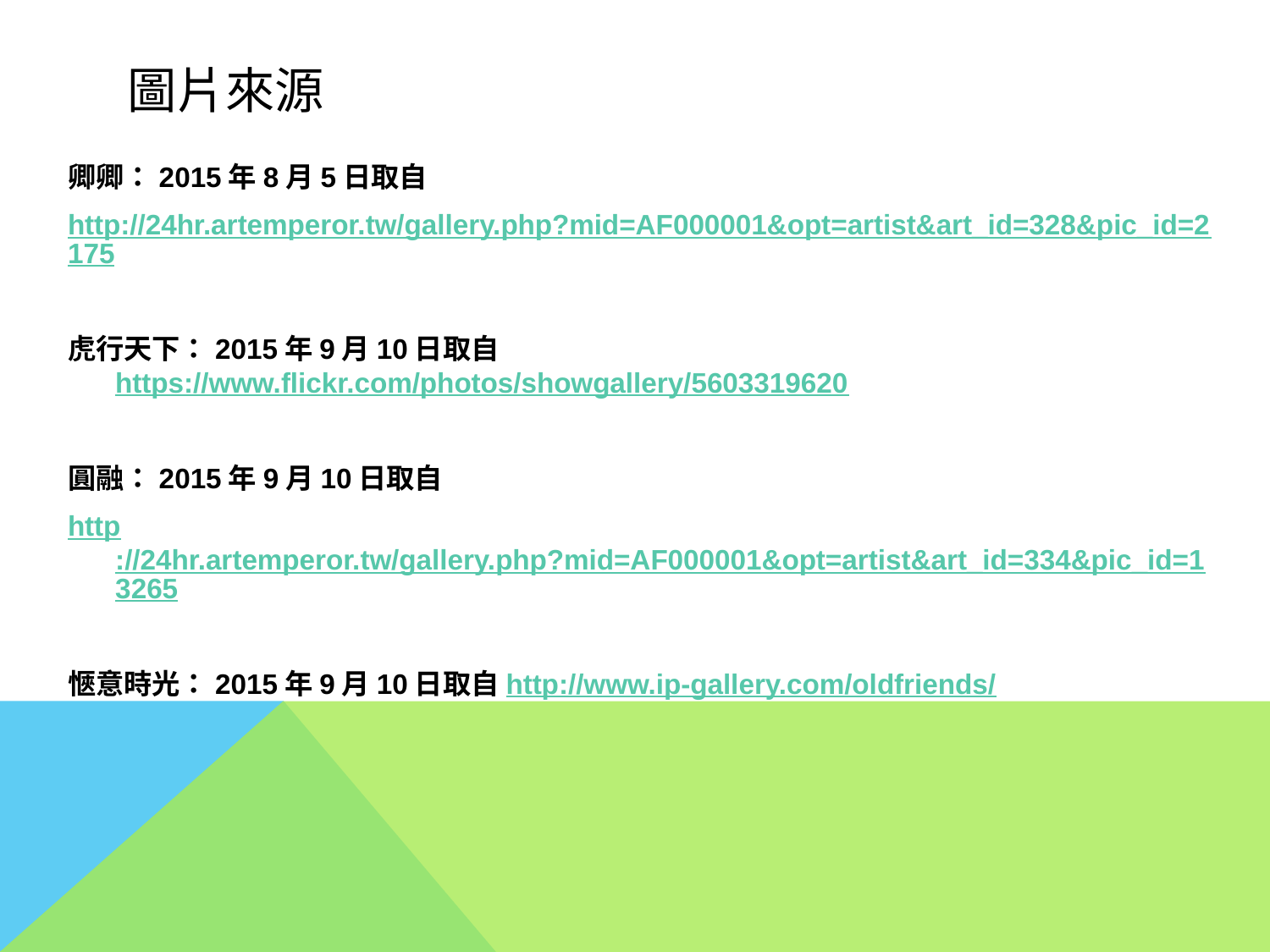

# 圖片來源
卿卿：2015年8月5日取自
http://24hr.artemperor.tw/gallery.php?mid=AF000001&opt=artist&art_id=328&pic_id=2175

虎行天下：2015年9月10日取自https://www.flickr.com/photos/showgallery/5603319620

圓融：2015年9月10日取自
http://24hr.artemperor.tw/gallery.php?mid=AF000001&opt=artist&art_id=334&pic_id=13265

愜意時光：2015年9月10日取自http://www.ip-gallery.com/oldfriends/